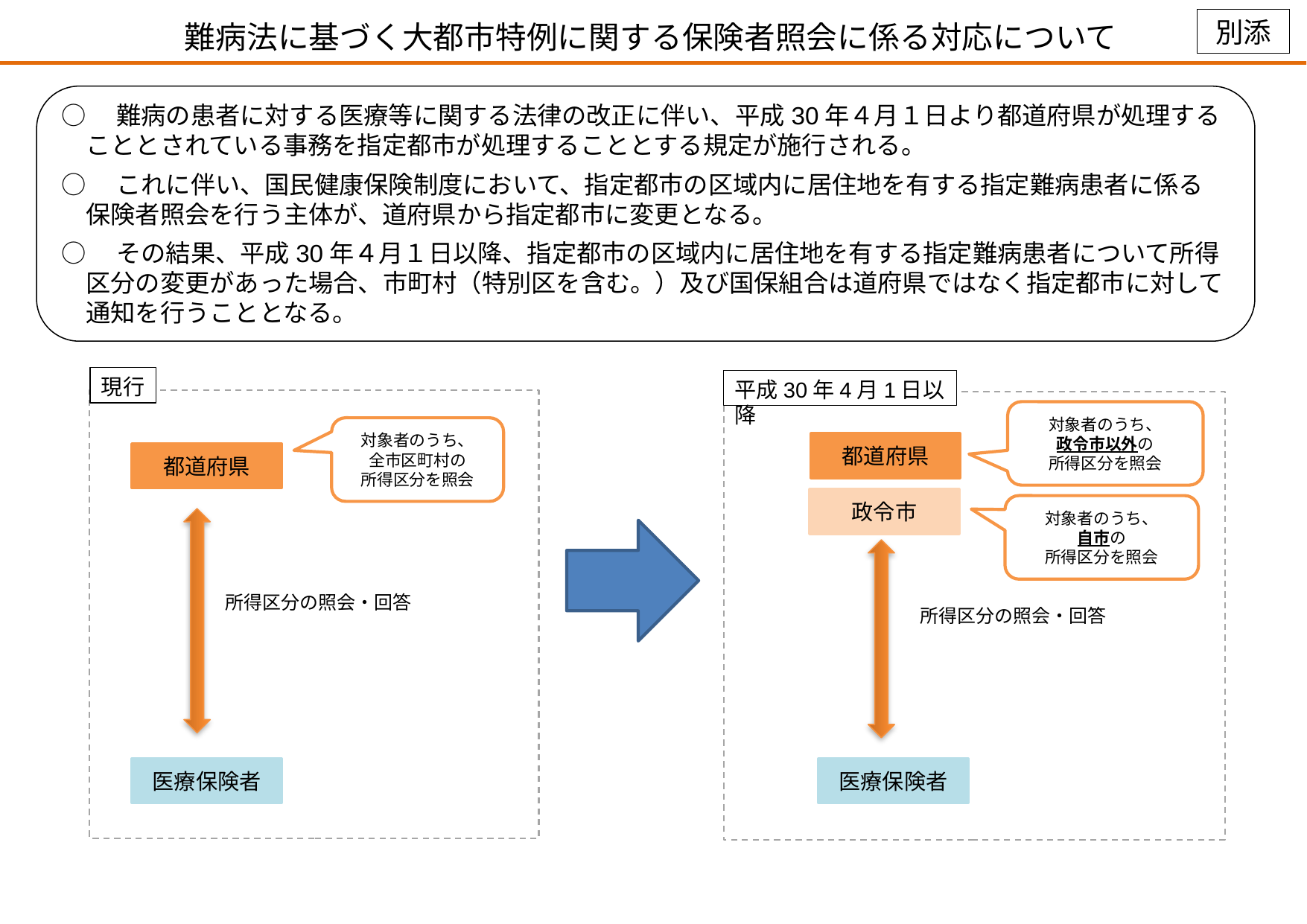

# 難病法に基づく大都市特例に関する保険者照会に係る対応について
別添
○　難病の患者に対する医療等に関する法律の改正に伴い、平成30年４月１日より都道府県が処理する
　こととされている事務を指定都市が処理することとする規定が施行される。
○　これに伴い、国民健康保険制度において、指定都市の区域内に居住地を有する指定難病患者に係る
　保険者照会を行う主体が、道府県から指定都市に変更となる。
○　その結果、平成30年４月１日以降、指定都市の区域内に居住地を有する指定難病患者について所得
　区分の変更があった場合、市町村（特別区を含む。）及び国保組合は道府県ではなく指定都市に対して
　通知を行うこととなる。
現行
平成30年4月1日以降

対象者のうち、
政令市以外の
所得区分を照会
対象者のうち、
全市区町村の
所得区分を照会
都道府県
都道府県
政令市
対象者のうち、
自市の
所得区分を照会

所得区分の照会・回答
所得区分の照会・回答

医療保険者
医療保険者